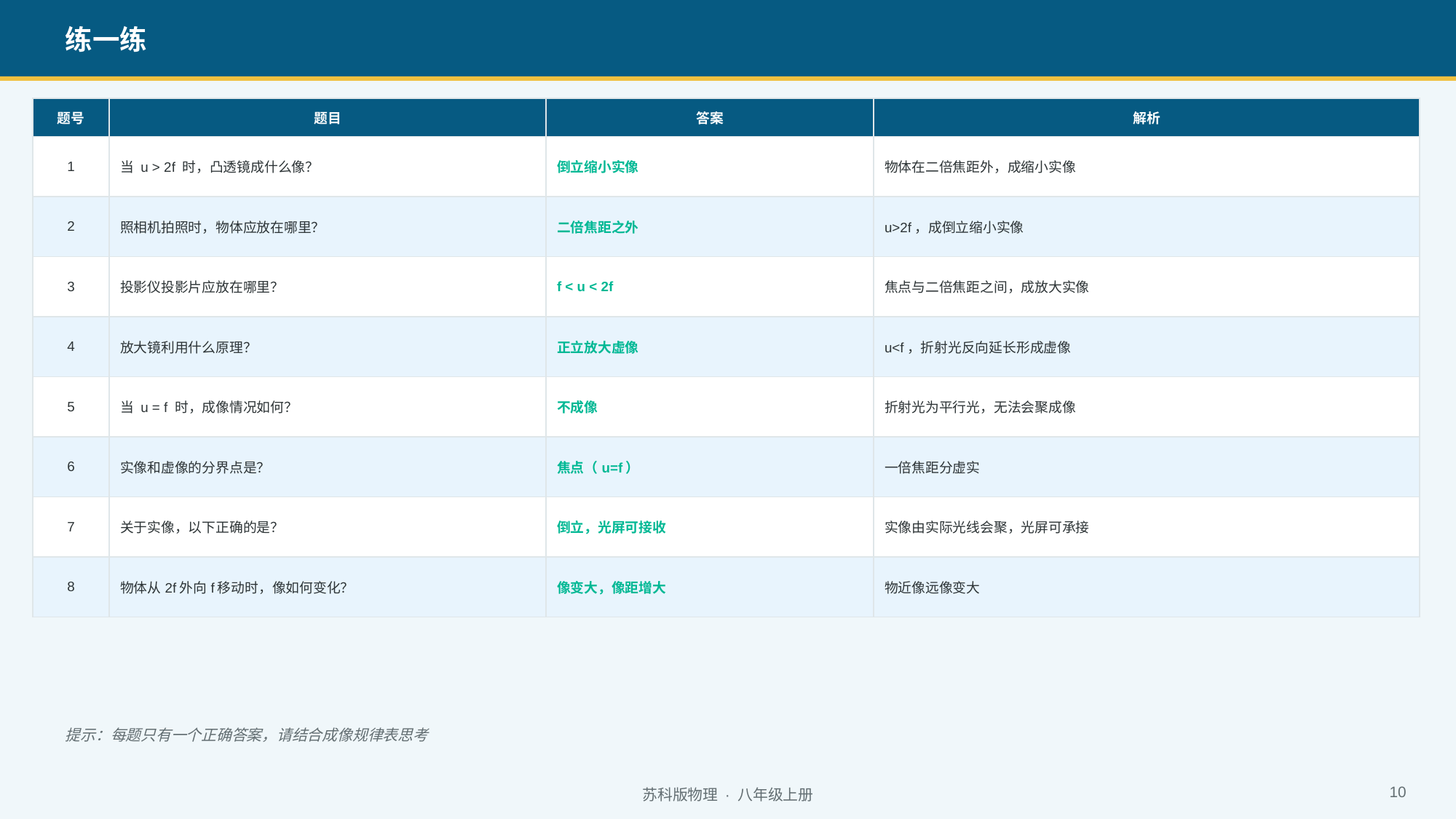

练一练

| 题号 | 题目 | 答案 | 解析 |
| --- | --- | --- | --- |
| 1 | 当 u > 2f 时，凸透镜成什么像？ | 倒立缩小实像 | 物体在二倍焦距外，成缩小实像 |
| 2 | 照相机拍照时，物体应放在哪里？ | 二倍焦距之外 | u>2f，成倒立缩小实像 |
| 3 | 投影仪投影片应放在哪里？ | f < u < 2f | 焦点与二倍焦距之间，成放大实像 |
| 4 | 放大镜利用什么原理？ | 正立放大虚像 | u<f，折射光反向延长形成虚像 |
| 5 | 当 u = f 时，成像情况如何？ | 不成像 | 折射光为平行光，无法会聚成像 |
| 6 | 实像和虚像的分界点是？ | 焦点（u=f） | 一倍焦距分虚实 |
| 7 | 关于实像，以下正确的是？ | 倒立，光屏可接收 | 实像由实际光线会聚，光屏可承接 |
| 8 | 物体从2f外向f移动时，像如何变化？ | 像变大，像距增大 | 物近像远像变大 |
提示：每题只有一个正确答案，请结合成像规律表思考
苏科版物理 · 八年级上册
10